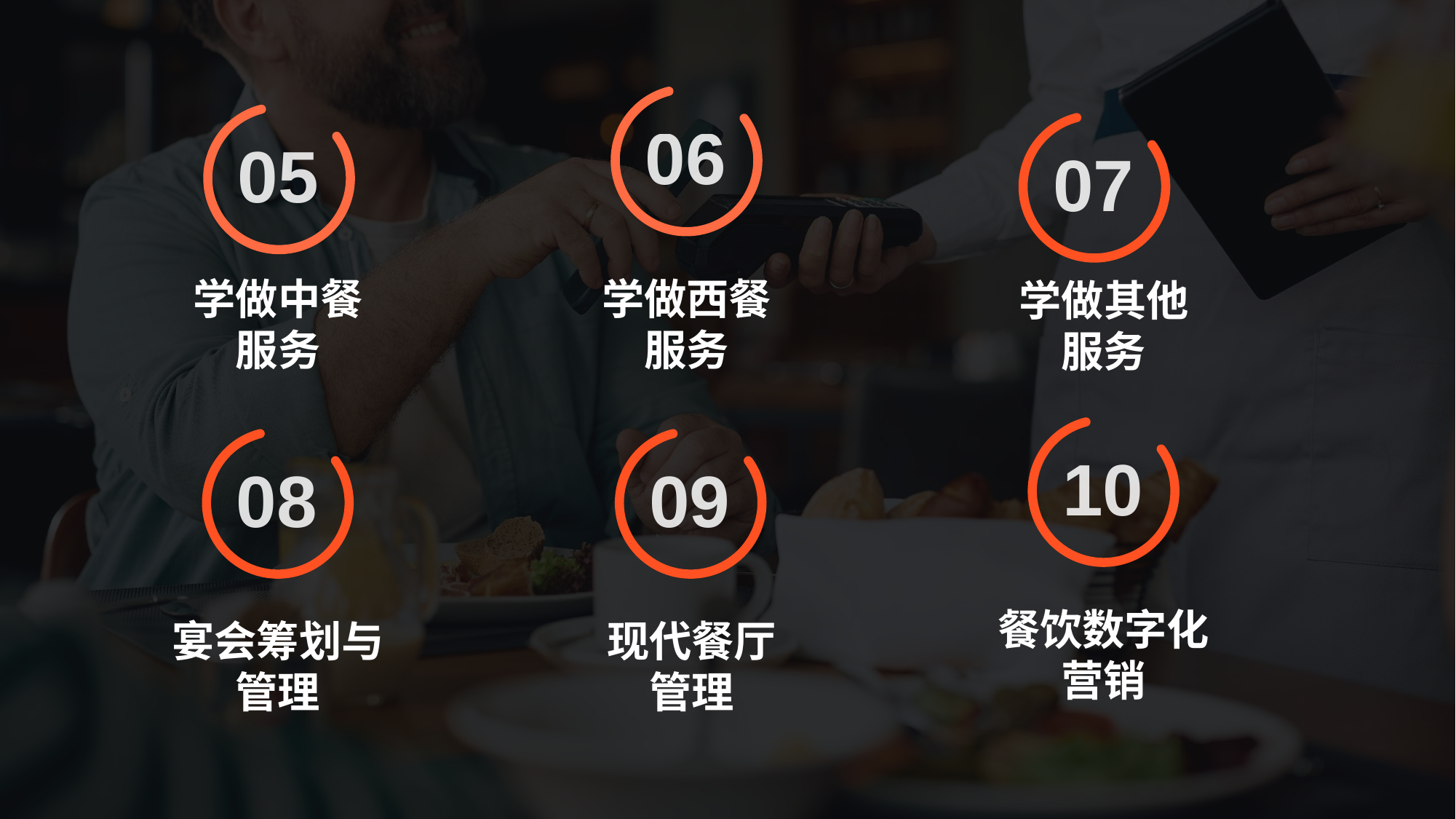

06
学做西餐服务

05
学做中餐服务

07
学做其他服务

10
餐饮数字化营销

08
宴会筹划与管理

09
现代餐厅管理